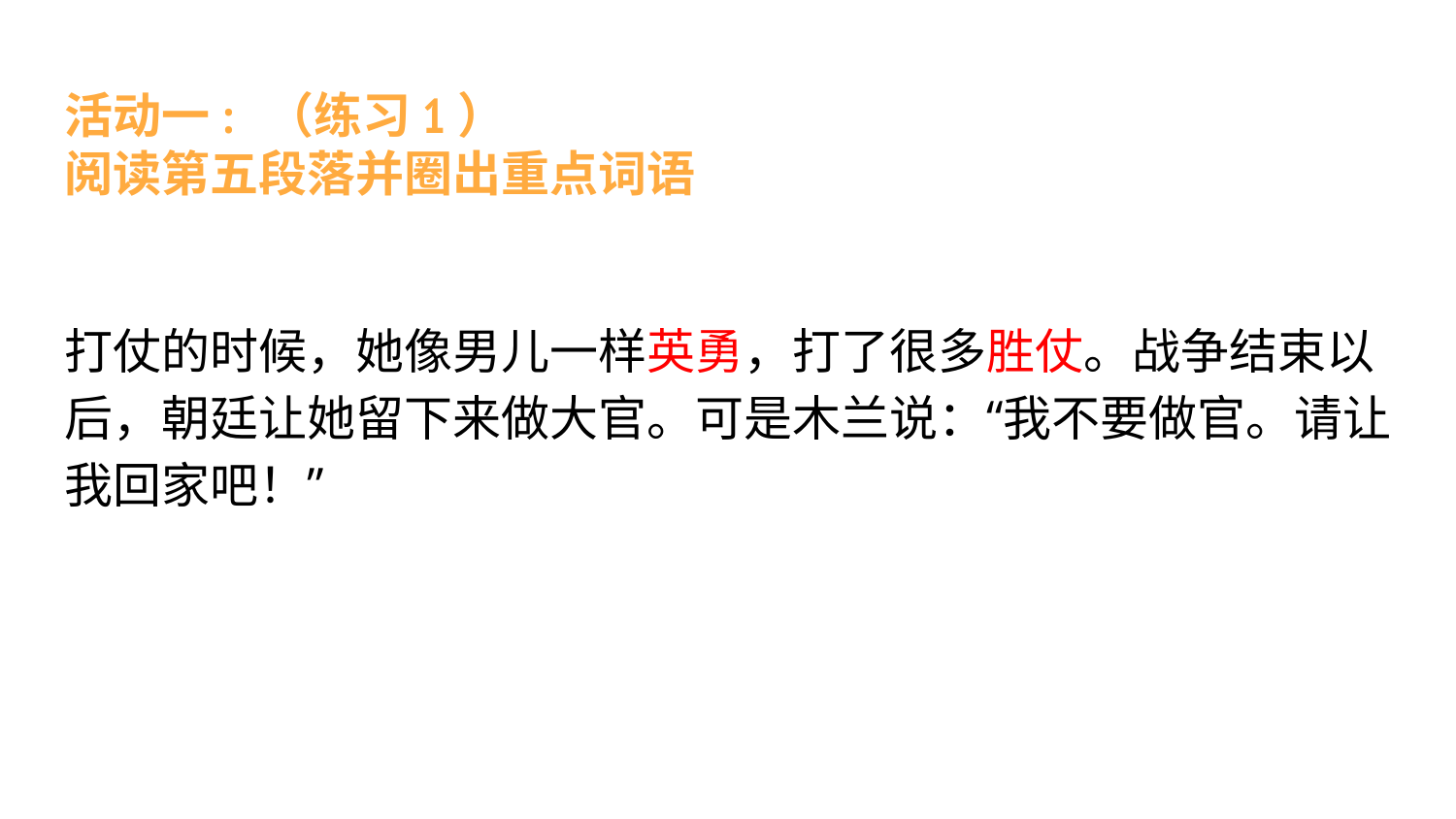

# 活动一:  （练习1） 阅读第五段落并圈出重点词语
打仗的时候，她像男儿一样英勇，打了很多胜仗。战争结束以后，朝廷让她留下来做大官。可是木兰说：“我不要做官。请让我回家吧！”